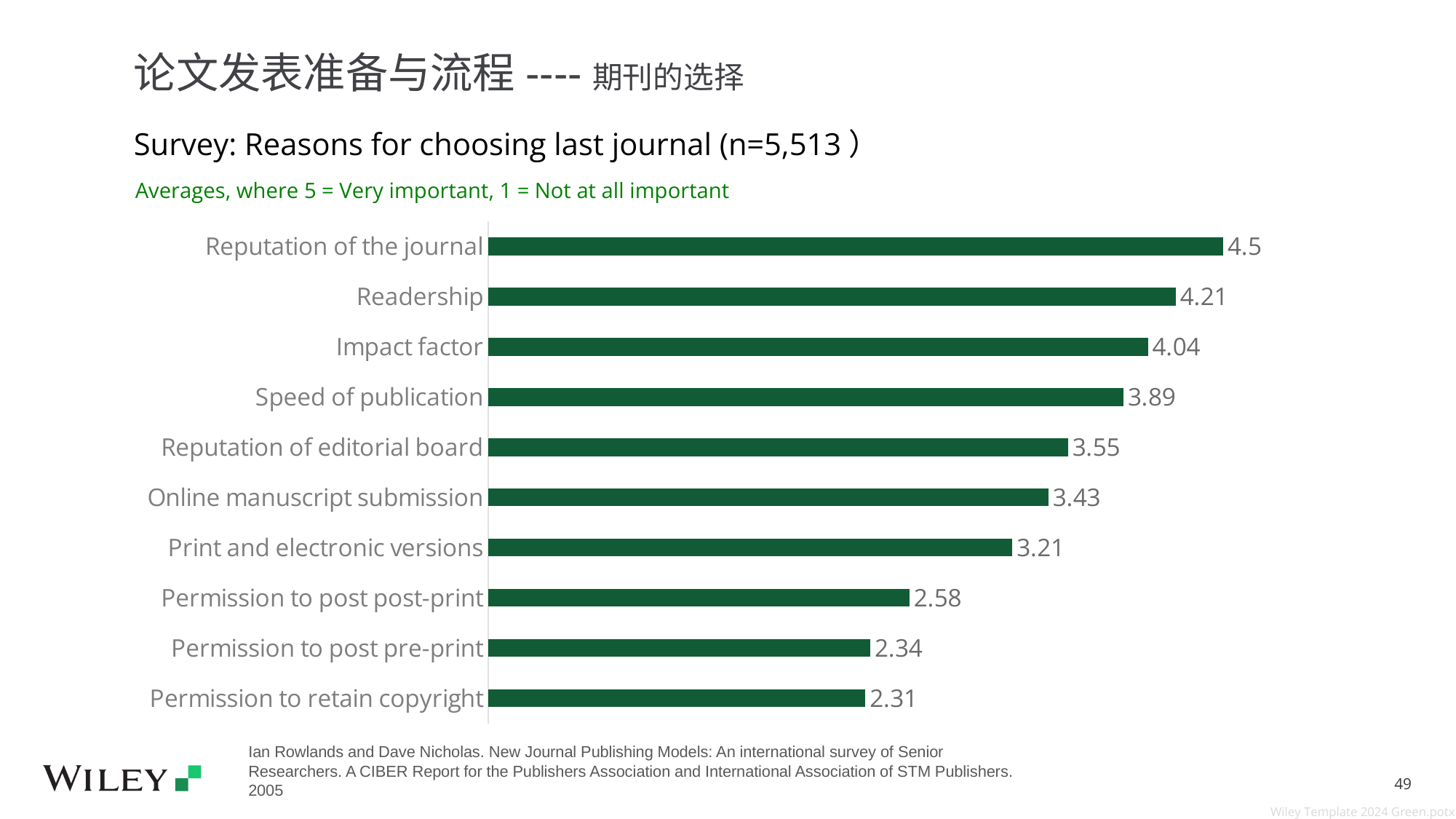

论文发表准备与流程----期刊的选择
Survey: Reasons for choosing last journal (n=5,513）
Averages, where 5 = Very important, 1 = Not at all important

### Chart

| Category |  |
|---|---|
| Permission to retain copyright | 2.31 |
| Permission to post pre-print | 2.34 |
| Permission to post post-print | 2.58 |
| Print and electronic versions | 3.21 |
| Online manuscript submission | 3.43 |
| Reputation of editorial board | 3.55 |
| Speed of publication | 3.89 |
| Impact factor | 4.04 |
| Readership | 4.21 |
| Reputation of the journal | 4.5 |
Ian Rowlands and Dave Nicholas. New Journal Publishing Models: An international survey of Senior Researchers. A CIBER Report for the Publishers Association and International Association of STM Publishers. 2005